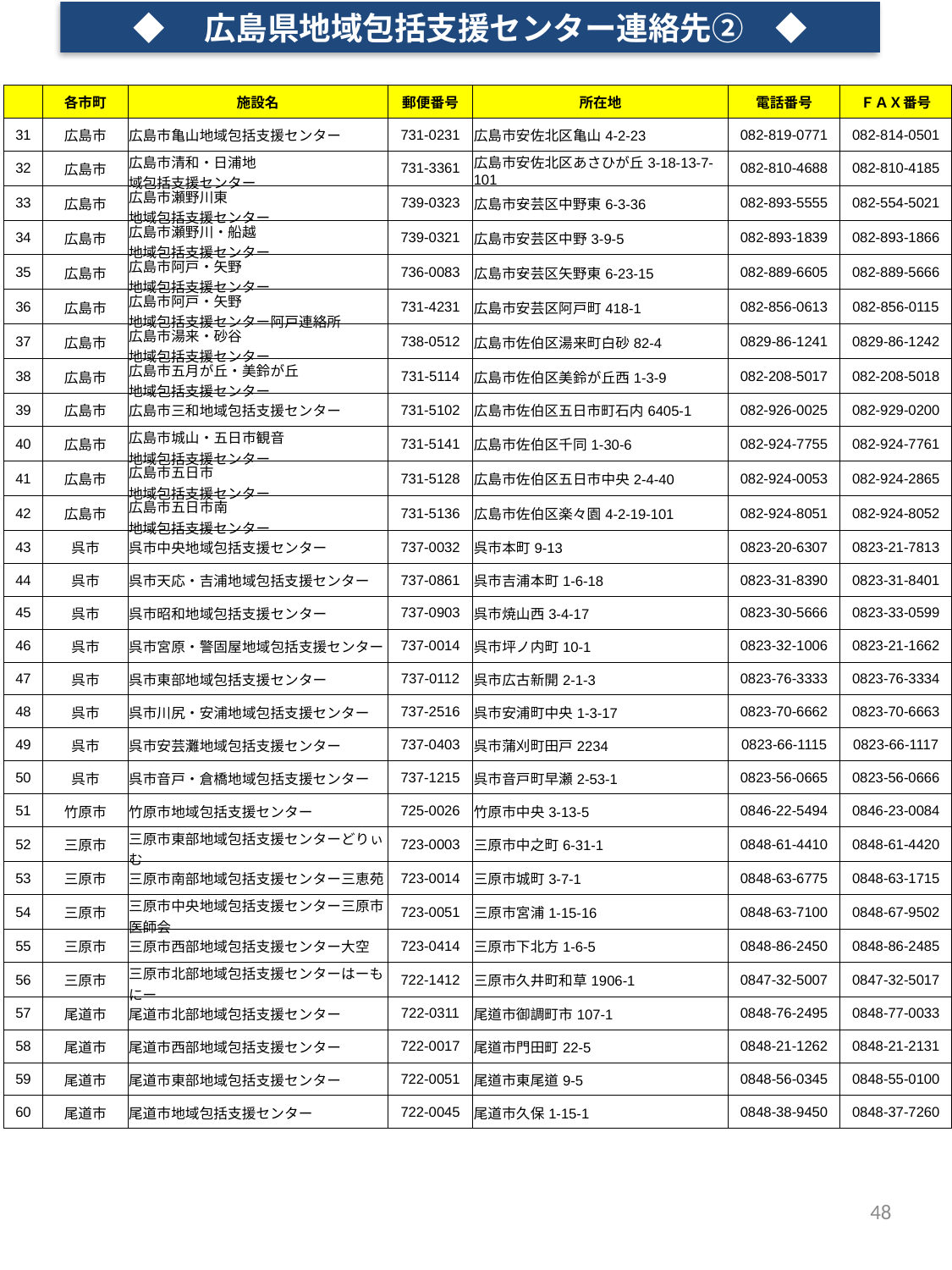

◆　広島県地域包括支援センター連絡先②　◆
|  | 各市町 | 施設名 | 郵便番号 | 所在地 | 電話番号 | ＦＡＸ番号 |
| --- | --- | --- | --- | --- | --- | --- |
| 31 | 広島市 | 広島市亀山地域包括支援センター | 731-0231 | 広島市安佐北区亀山4-2-23 | 082-819-0771 | 082-814-0501 |
| 32 | 広島市 | 広島市清和・日浦地 域包括支援センター | 731-3361 | 広島市安佐北区あさひが丘3-18-13-7-101 | 082-810-4688 | 082-810-4185 |
| 33 | 広島市 | 広島市瀬野川東 地域包括支援センター | 739-0323 | 広島市安芸区中野東6-3-36 | 082-893-5555 | 082-554-5021 |
| 34 | 広島市 | 広島市瀬野川・船越 地域包括支援センター | 739-0321 | 広島市安芸区中野3-9-5 | 082-893-1839 | 082-893-1866 |
| 35 | 広島市 | 広島市阿戸・矢野 地域包括支援センター | 736-0083 | 広島市安芸区矢野東6-23-15 | 082-889-6605 | 082-889-5666 |
| 36 | 広島市 | 広島市阿戸・矢野 地域包括支援センター阿戸連絡所 | 731-4231 | 広島市安芸区阿戸町418-1 | 082-856-0613 | 082-856-0115 |
| 37 | 広島市 | 広島市湯来・砂谷 地域包括支援センター | 738-0512 | 広島市佐伯区湯来町白砂82-4 | 0829-86-1241 | 0829-86-1242 |
| 38 | 広島市 | 広島市五月が丘・美鈴が丘 地域包括支援センター | 731-5114 | 広島市佐伯区美鈴が丘西1-3-9 | 082-208-5017 | 082-208-5018 |
| 39 | 広島市 | 広島市三和地域包括支援センター | 731-5102 | 広島市佐伯区五日市町石内6405-1 | 082-926-0025 | 082-929-0200 |
| 40 | 広島市 | 広島市城山・五日市観音 地域包括支援センター | 731-5141 | 広島市佐伯区千同1-30-6 | 082-924-7755 | 082-924-7761 |
| 41 | 広島市 | 広島市五日市 地域包括支援センター | 731-5128 | 広島市佐伯区五日市中央2-4-40 | 082-924-0053 | 082-924-2865 |
| 42 | 広島市 | 広島市五日市南 地域包括支援センター | 731-5136 | 広島市佐伯区楽々園4-2-19-101 | 082-924-8051 | 082-924-8052 |
| 43 | 呉市 | 呉市中央地域包括支援センター | 737-0032 | 呉市本町9-13 | 0823-20-6307 | 0823-21-7813 |
| 44 | 呉市 | 呉市天応・吉浦地域包括支援センター | 737-0861 | 呉市吉浦本町1-6-18 | 0823-31-8390 | 0823-31-8401 |
| 45 | 呉市 | 呉市昭和地域包括支援センター | 737-0903 | 呉市焼山西3-4-17 | 0823-30-5666 | 0823-33-0599 |
| 46 | 呉市 | 呉市宮原・警固屋地域包括支援センター | 737-0014 | 呉市坪ノ内町10-1 | 0823-32-1006 | 0823-21-1662 |
| 47 | 呉市 | 呉市東部地域包括支援センター | 737-0112 | 呉市広古新開2-1-3 | 0823-76-3333 | 0823-76-3334 |
| 48 | 呉市 | 呉市川尻・安浦地域包括支援センター | 737-2516 | 呉市安浦町中央1-3-17 | 0823-70-6662 | 0823-70-6663 |
| 49 | 呉市 | 呉市安芸灘地域包括支援センター | 737-0403 | 呉市蒲刈町田戸2234 | 0823-66-1115 | 0823-66-1117 |
| 50 | 呉市 | 呉市音戸・倉橋地域包括支援センター | 737-1215 | 呉市音戸町早瀬2-53-1 | 0823-56-0665 | 0823-56-0666 |
| 51 | 竹原市 | 竹原市地域包括支援センター | 725-0026 | 竹原市中央3-13-5 | 0846-22-5494 | 0846-23-0084 |
| 52 | 三原市 | 三原市東部地域包括支援センターどりぃむ | 723-0003 | 三原市中之町6-31-1 | 0848-61-4410 | 0848-61-4420 |
| 53 | 三原市 | 三原市南部地域包括支援センター三恵苑 | 723-0014 | 三原市城町3-7-1 | 0848-63-6775 | 0848-63-1715 |
| 54 | 三原市 | 三原市中央地域包括支援センター三原市医師会 | 723-0051 | 三原市宮浦1-15-16 | 0848-63-7100 | 0848-67-9502 |
| 55 | 三原市 | 三原市西部地域包括支援センター大空 | 723-0414 | 三原市下北方1-6-5 | 0848-86-2450 | 0848-86-2485 |
| 56 | 三原市 | 三原市北部地域包括支援センターはーもにー | 722-1412 | 三原市久井町和草1906-1 | 0847-32-5007 | 0847-32-5017 |
| 57 | 尾道市 | 尾道市北部地域包括支援センター | 722-0311 | 尾道市御調町市107-1 | 0848-76-2495 | 0848-77-0033 |
| 58 | 尾道市 | 尾道市西部地域包括支援センター | 722-0017 | 尾道市門田町22-5 | 0848-21-1262 | 0848-21-2131 |
| 59 | 尾道市 | 尾道市東部地域包括支援センター | 722-0051 | 尾道市東尾道9-5 | 0848-56-0345 | 0848-55-0100 |
| 60 | 尾道市 | 尾道市地域包括支援センター | 722-0045 | 尾道市久保1-15-1 | 0848-38-9450 | 0848-37-7260 |
48
48